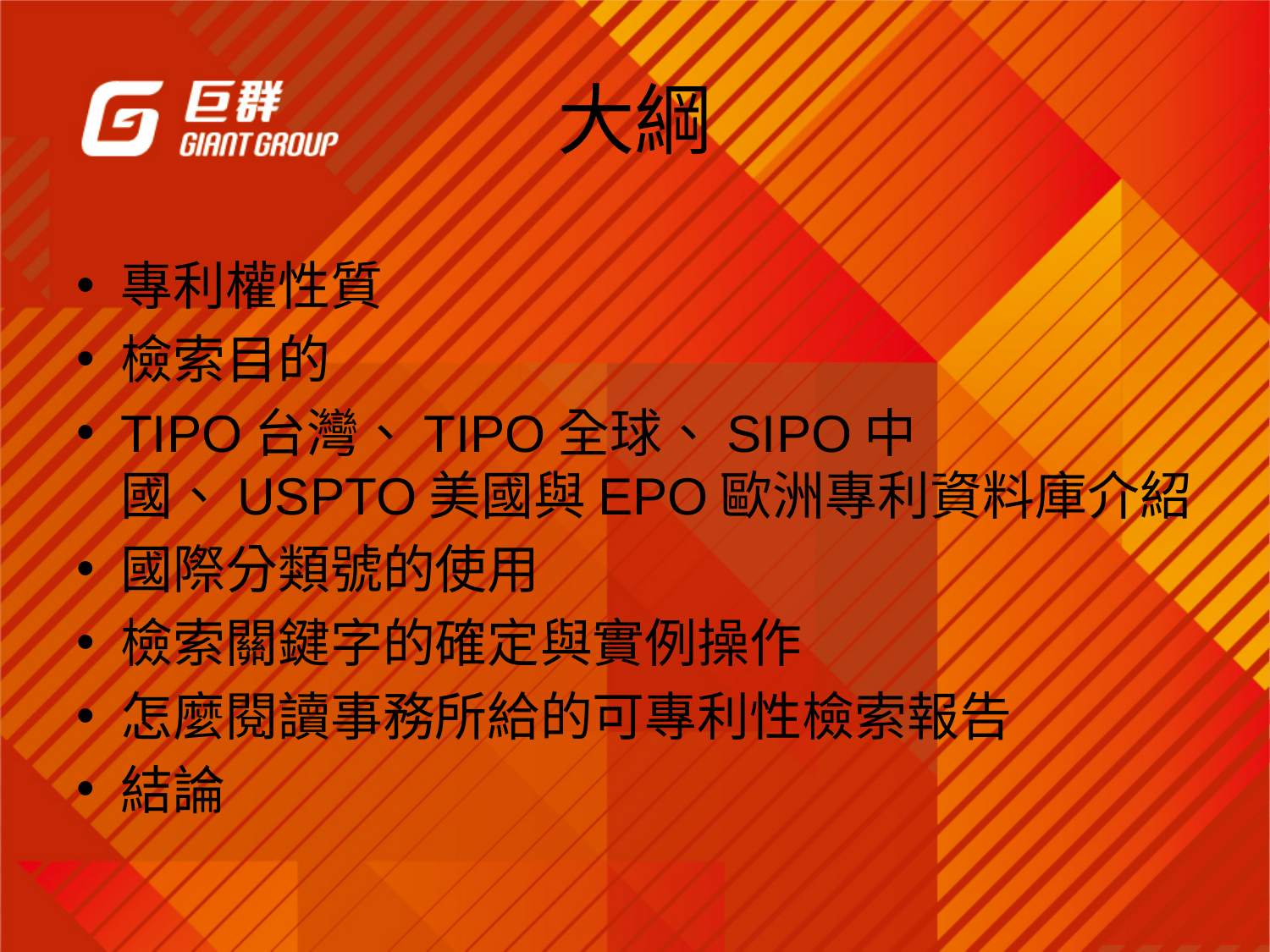

# 大綱
專利權性質
檢索目的
TIPO台灣、TIPO全球、SIPO中國、USPTO美國與EPO歐洲專利資料庫介紹
國際分類號的使用
檢索關鍵字的確定與實例操作
怎麼閱讀事務所給的可專利性檢索報告
結論